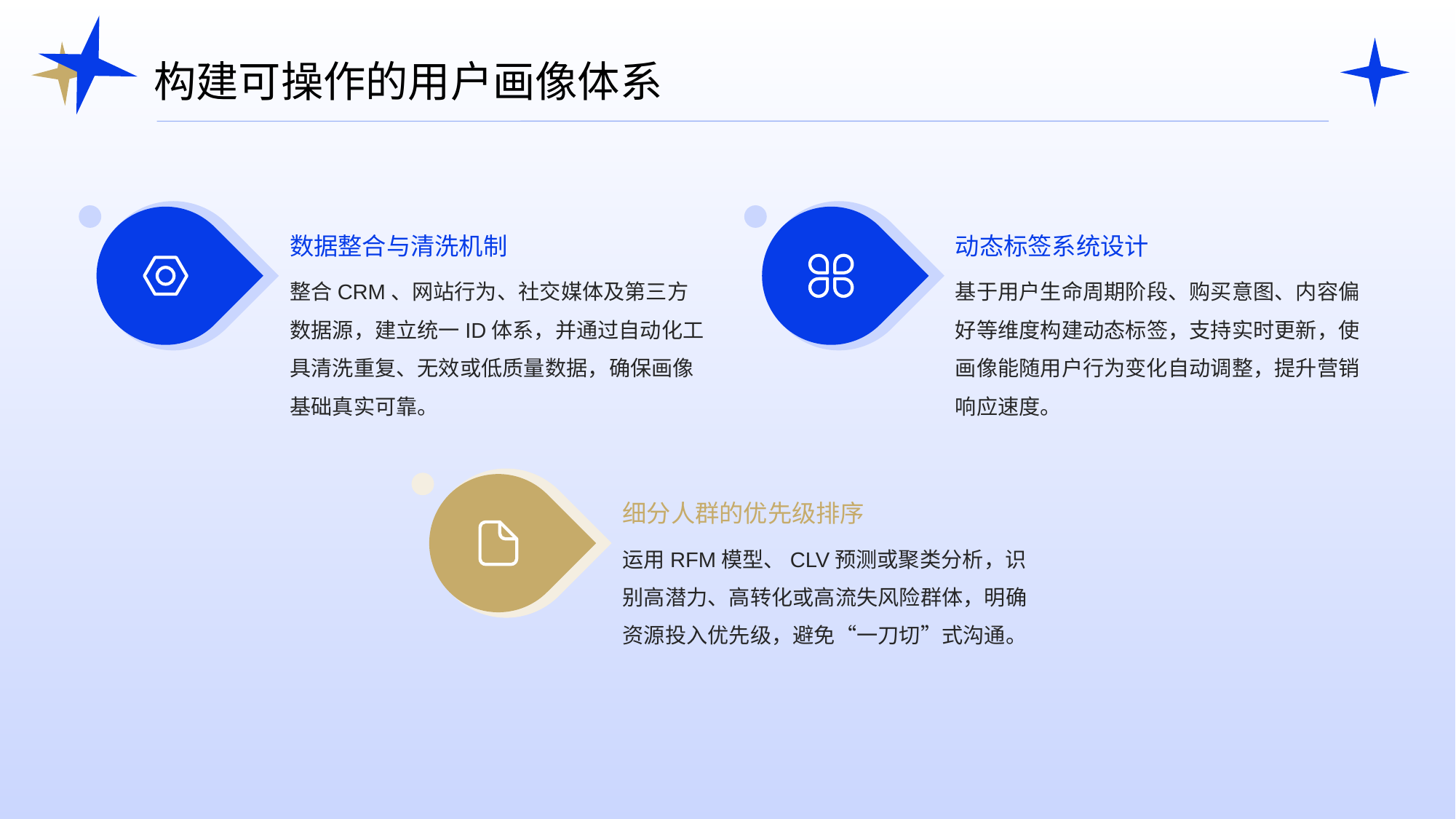

构建可操作的用户画像体系

数据整合与清洗机制
动态标签系统设计

整合CRM、网站行为、社交媒体及第三方数据源，建立统一ID体系，并通过自动化工具清洗重复、无效或低质量数据，确保画像基础真实可靠。
基于用户生命周期阶段、购买意图、内容偏好等维度构建动态标签，支持实时更新，使画像能随用户行为变化自动调整，提升营销响应速度。
细分人群的优先级排序

运用RFM模型、CLV预测或聚类分析，识别高潜力、高转化或高流失风险群体，明确资源投入优先级，避免“一刀切”式沟通。